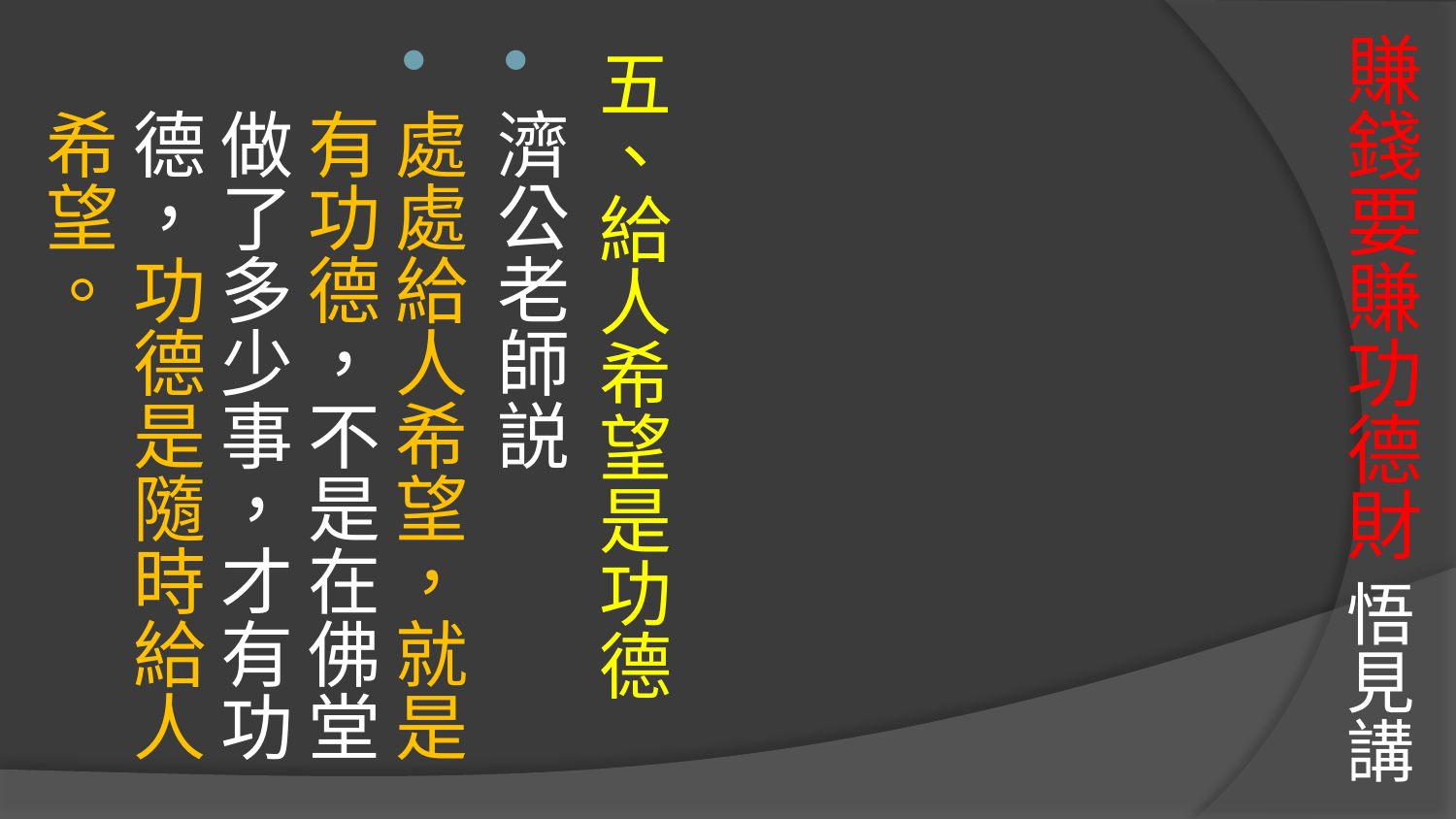

# 賺錢要賺功德財 悟見講
五、給人希望是功德
濟公老師説
處處給人希望，就是有功德，不是在佛堂做了多少事，才有功德，功德是隨時給人希望。